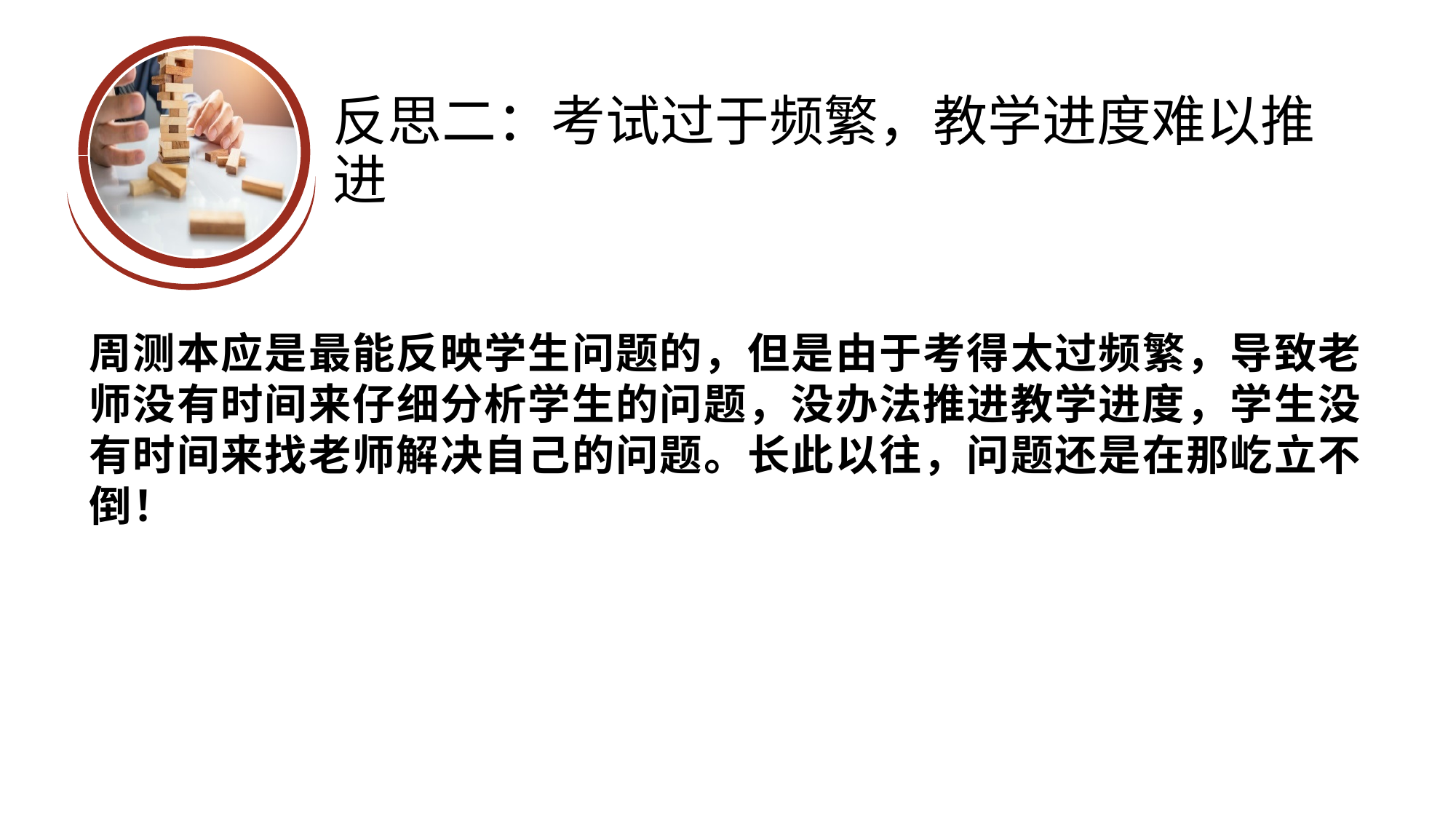

# 反思二：考试过于频繁，教学进度难以推进

周测本应是最能反映学生问题的，但是由于考得太过频繁，导致老师没有时间来仔细分析学生的问题，没办法推进教学进度，学生没有时间来找老师解决自己的问题。长此以往，问题还是在那屹立不倒！